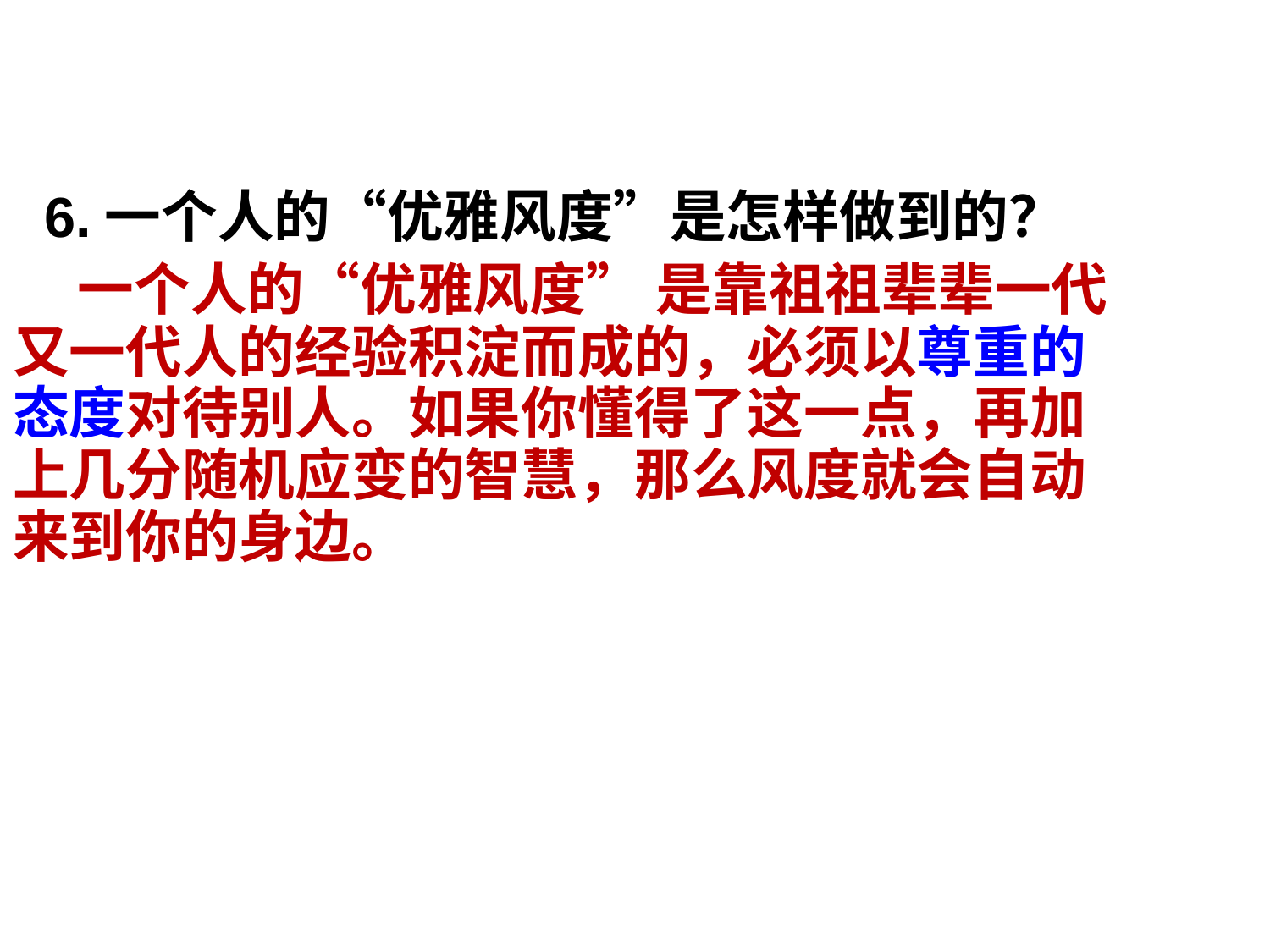

6.一个人的“优雅风度”是怎样做到的？
    一个人的“优雅风度” 是靠祖祖辈辈一代又一代人的经验积淀而成的，必须以尊重的态度对待别人。如果你懂得了这一点，再加上几分随机应变的智慧，那么风度就会自动来到你的身边。